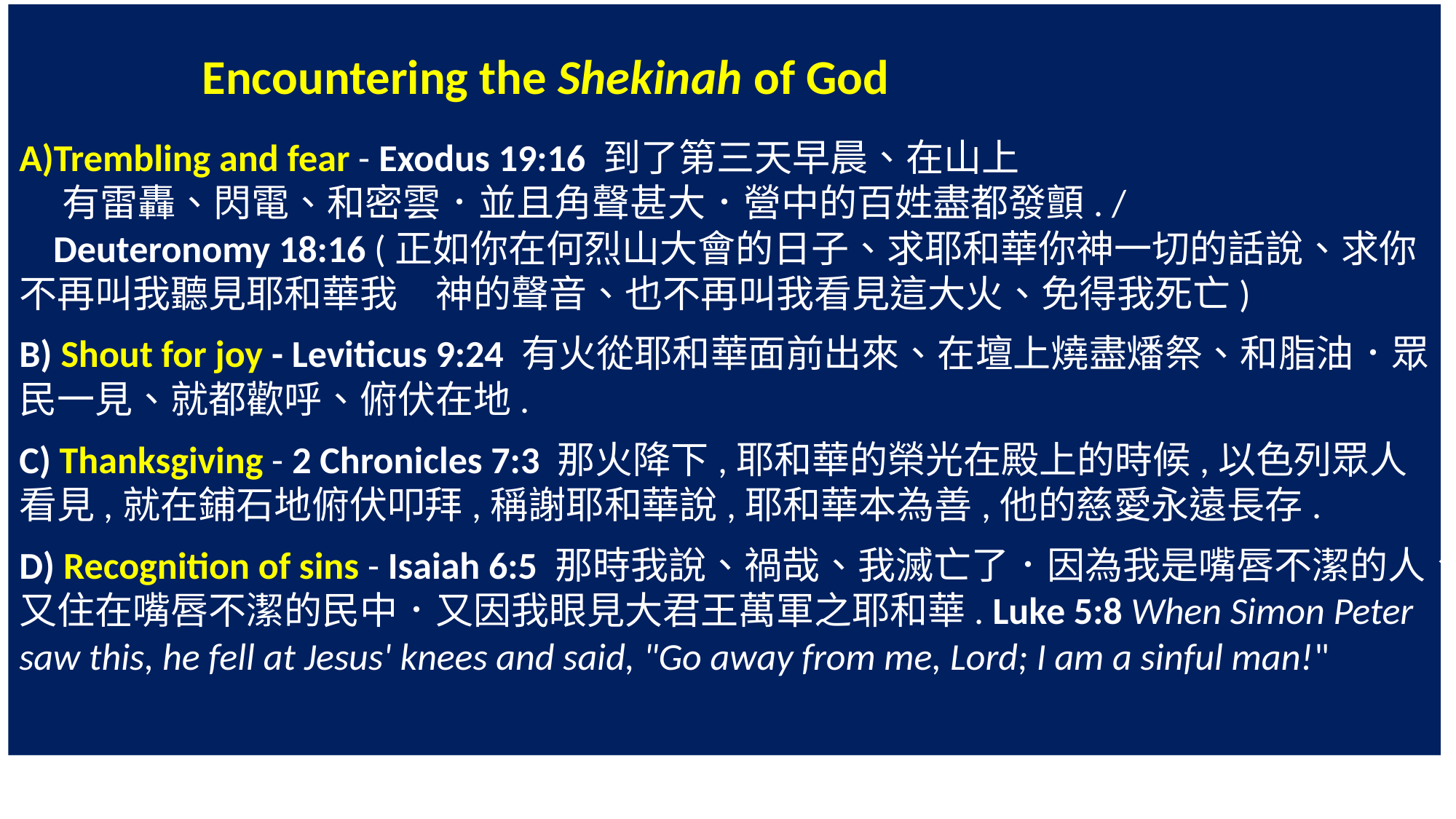

Encountering the Shekinah of God

Trembling and fear - Exodus 19:16 到了第三天早晨、在山上
    有雷轟、閃電、和密雲．並且角聲甚大．營中的百姓盡都發顫. /
    Deuteronomy 18:16 (正如你在何烈山大會的日子、求耶和華你神一切的話說、求你不再叫我聽見耶和華我　神的聲音、也不再叫我看見這大火、免得我死亡)

B) Shout for joy - Leviticus 9:24 有火從耶和華面前出來、在壇上燒盡燔祭、和脂油．眾民一見、就都歡呼、俯伏在地.

C) Thanksgiving - 2 Chronicles 7:3 那火降下,耶和華的榮光在殿上的時候,以色列眾人看見,就在鋪石地俯伏叩拜,稱謝耶和華說,耶和華本為善,他的慈愛永遠長存.

D) Recognition of sins - Isaiah 6:5 那時我說、禍哉、我滅亡了．因為我是嘴唇不潔的人、又住在嘴唇不潔的民中．又因我眼見大君王萬軍之耶和華. Luke 5:8 When Simon Peter saw this, he fell at Jesus' knees and said, "Go away from me, Lord; I am a sinful man!"